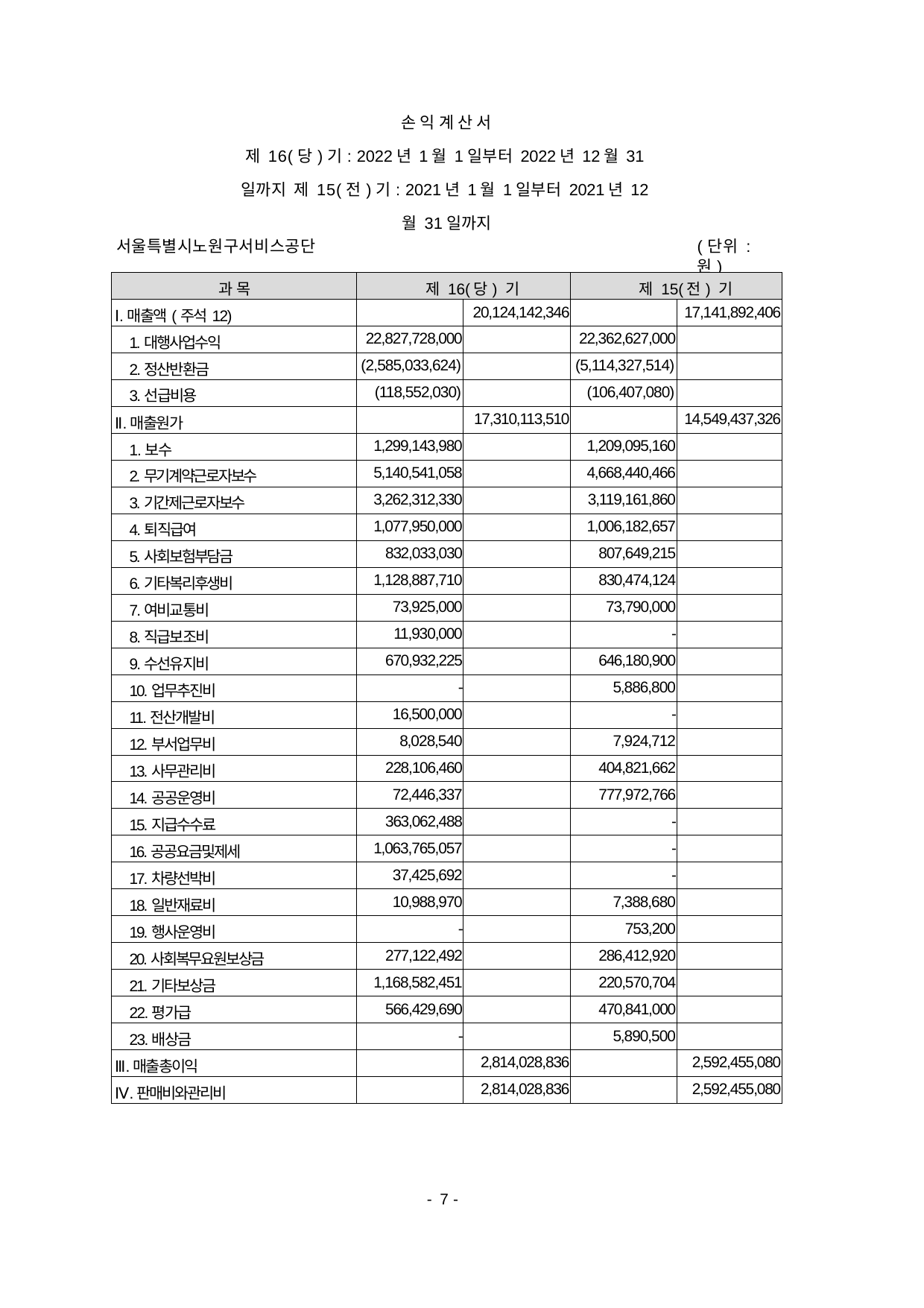

손 익 계 산 서
제 16(당)기: 2022년 1월 1일부터 2022년 12월 31일까지  제 15(전)기: 2021년 1월 1일부터 2021년 12월 31일까지
서울특별시노원구서비스공단
(단위 : 원)
| 과 목 | 제 16(당) 기 |  | 제 15(전) 기 |  |
| --- | --- | --- | --- | --- |
| Ⅰ.매출액(주석12) |  | 20,124,142,346 |  | 17,141,892,406 |
| 1.대행사업수익 | 22,827,728,000 |  | 22,362,627,000 |  |
| 2.정산반환금 | (2,585,033,624) |  | (5,114,327,514) |  |
| 3.선급비용 | (118,552,030) |  | (106,407,080) |  |
| Ⅱ.매출원가 |  | 17,310,113,510 |  | 14,549,437,326 |
| 1.보수 | 1,299,143,980 |  | 1,209,095,160 |  |
| 2.무기계약근로자보수 | 5,140,541,058 |  | 4,668,440,466 |  |
| 3.기간제근로자보수 | 3,262,312,330 |  | 3,119,161,860 |  |
| 4.퇴직급여 | 1,077,950,000 |  | 1,006,182,657 |  |
| 5.사회보험부담금 | 832,033,030 |  | 807,649,215 |  |
| 6.기타복리후생비 | 1,128,887,710 |  | 830,474,124 |  |
| 7.여비교통비 | 73,925,000 |  | 73,790,000 |  |
| 8.직급보조비 | 11,930,000 |  | - |  |
| 9.수선유지비 | 670,932,225 |  | 646,180,900 |  |
| 10.업무추진비 | - |  | 5,886,800 |  |
| 11.전산개발비 | 16,500,000 |  | - |  |
| 12.부서업무비 | 8,028,540 |  | 7,924,712 |  |
| 13.사무관리비 | 228,106,460 |  | 404,821,662 |  |
| 14.공공운영비 | 72,446,337 |  | 777,972,766 |  |
| 15.지급수수료 | 363,062,488 |  | - |  |
| 16.공공요금및제세 | 1,063,765,057 |  | - |  |
| 17.차량선박비 | 37,425,692 |  | - |  |
| 18.일반재료비 | 10,988,970 |  | 7,388,680 |  |
| 19.행사운영비 | - |  | 753,200 |  |
| 20.사회복무요원보상금 | 277,122,492 |  | 286,412,920 |  |
| 21.기타보상금 | 1,168,582,451 |  | 220,570,704 |  |
| 22.평가급 | 566,429,690 |  | 470,841,000 |  |
| 23.배상금 | - |  | 5,890,500 |  |
| Ⅲ.매출총이익 |  | 2,814,028,836 |  | 2,592,455,080 |
| Ⅳ.판매비와관리비 |  | 2,814,028,836 |  | 2,592,455,080 |
- 7 -